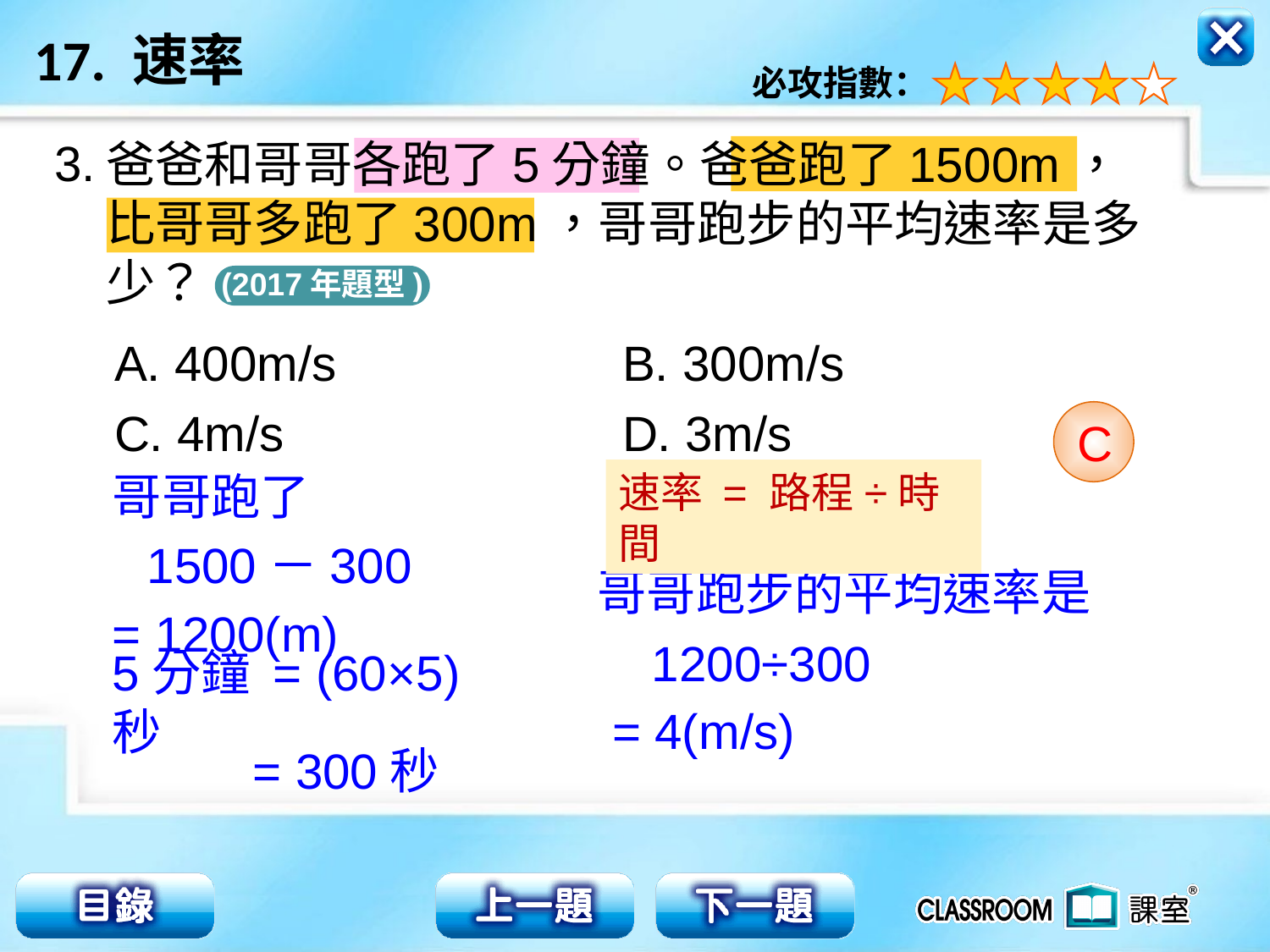

3.
爸爸和哥哥各跑了5分鐘。爸爸跑了1500m，
比哥哥多跑了300m，哥哥跑步的平均速率是多
少？

(2017年題型)
A. 400m/s			B. 300m/s
C. 4m/s			D. 3m/s

C
哥哥跑了
速率 = 路程÷時間
1500－300
哥哥跑步的平均速率是
= 1200(m)
1200÷300
5分鐘 = (60×5)秒
 = 4(m/s)
= 300秒